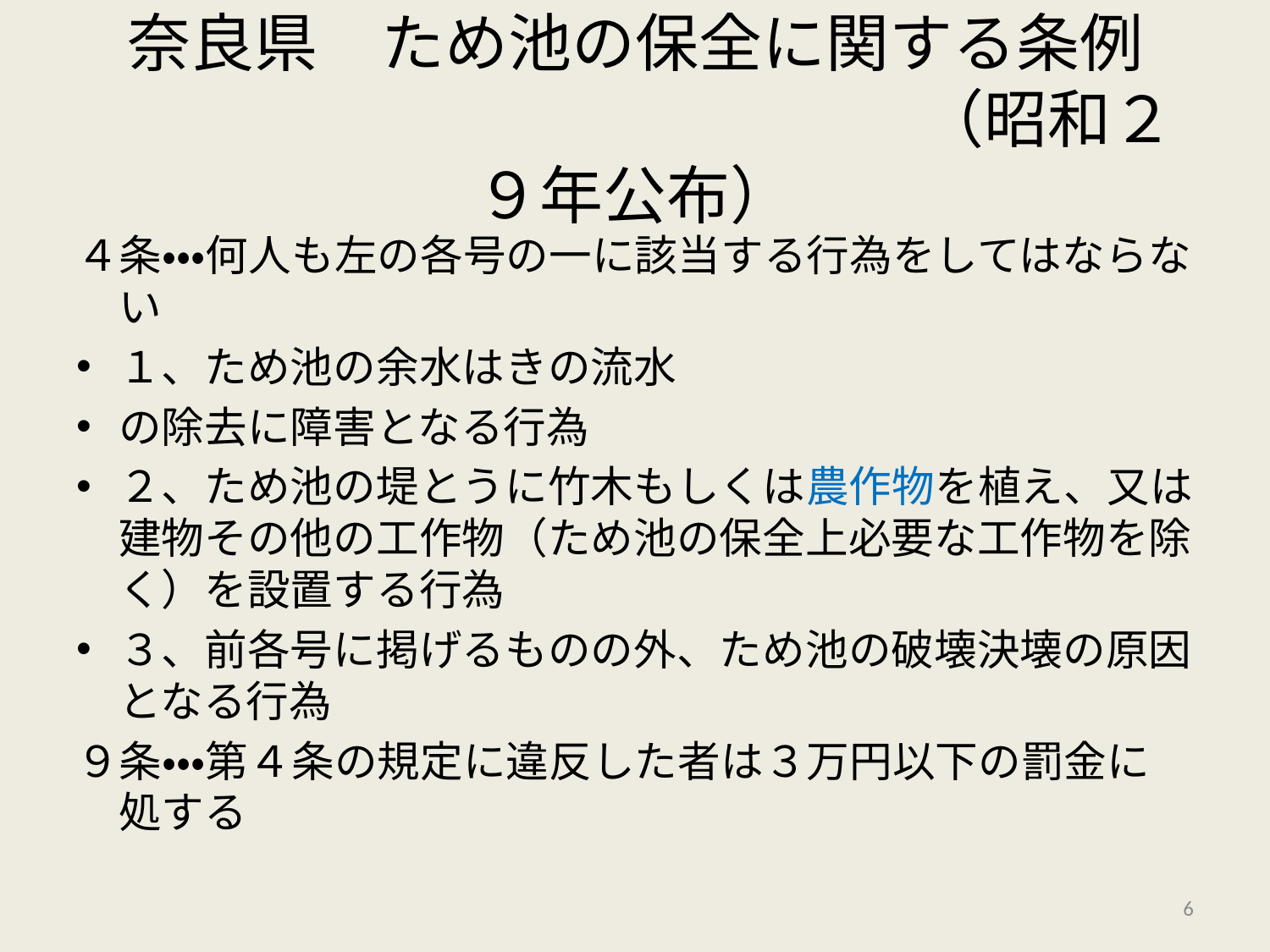

# 奈良県　ため池の保全に関する条例 　　　　　　　　　　　　　（昭和２９年公布）
４条・・・何人も左の各号の一に該当する行為をしてはならない
１、ため池の余水はきの流水
の除去に障害となる行為
２、ため池の堤とうに竹木もしくは農作物を植え、又は建物その他の工作物（ため池の保全上必要な工作物を除く）を設置する行為
３、前各号に掲げるものの外、ため池の破壊決壊の原因となる行為
９条・・・第４条の規定に違反した者は３万円以下の罰金に処する
6